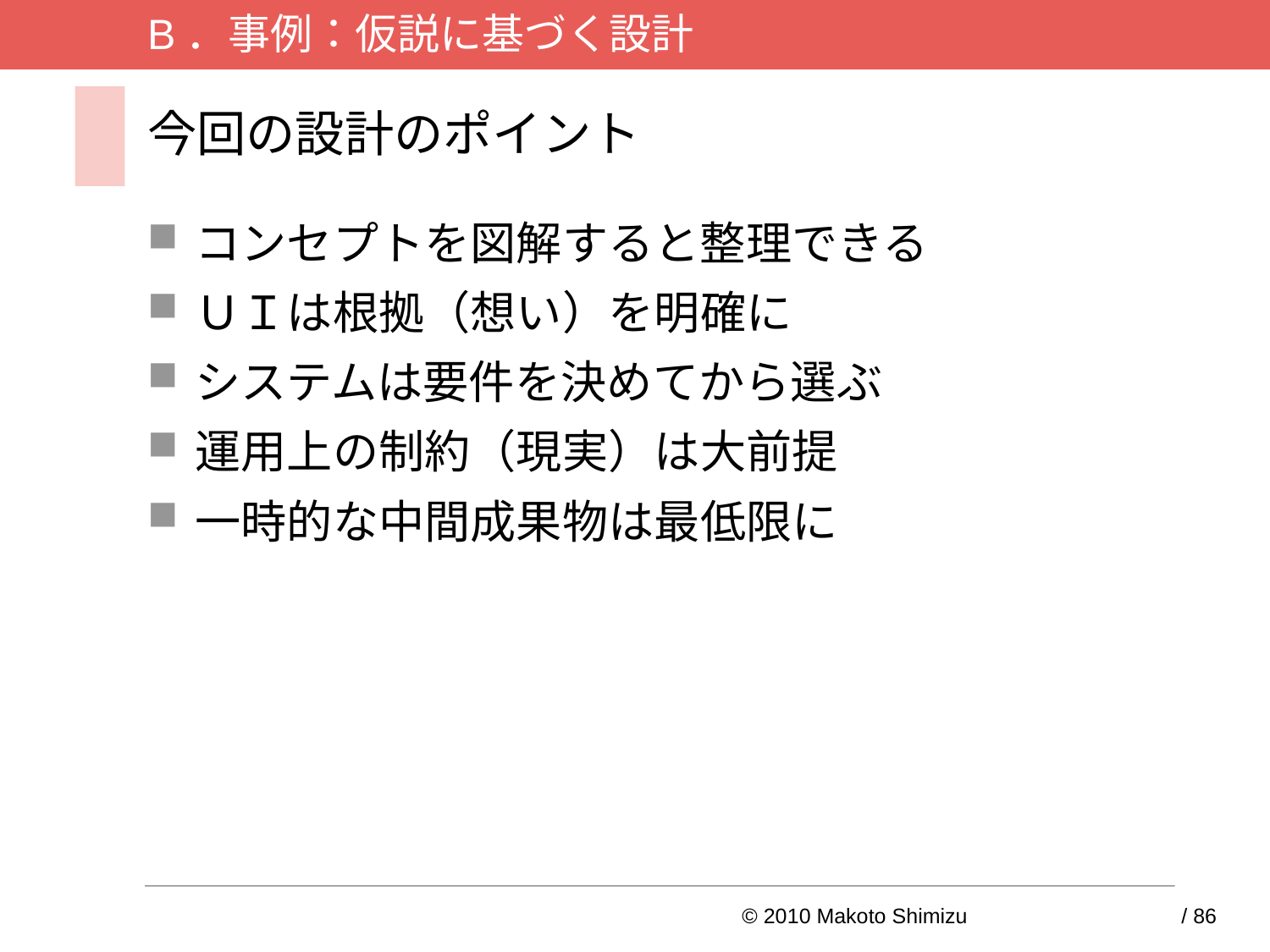

B．事例：仮説に基づく設計
# 今回の設計のポイント
コンセプトを図解すると整理できる
ＵＩは根拠（想い）を明確に
システムは要件を決めてから選ぶ
運用上の制約（現実）は大前提
一時的な中間成果物は最低限に
© 2010 Makoto Shimizu	32